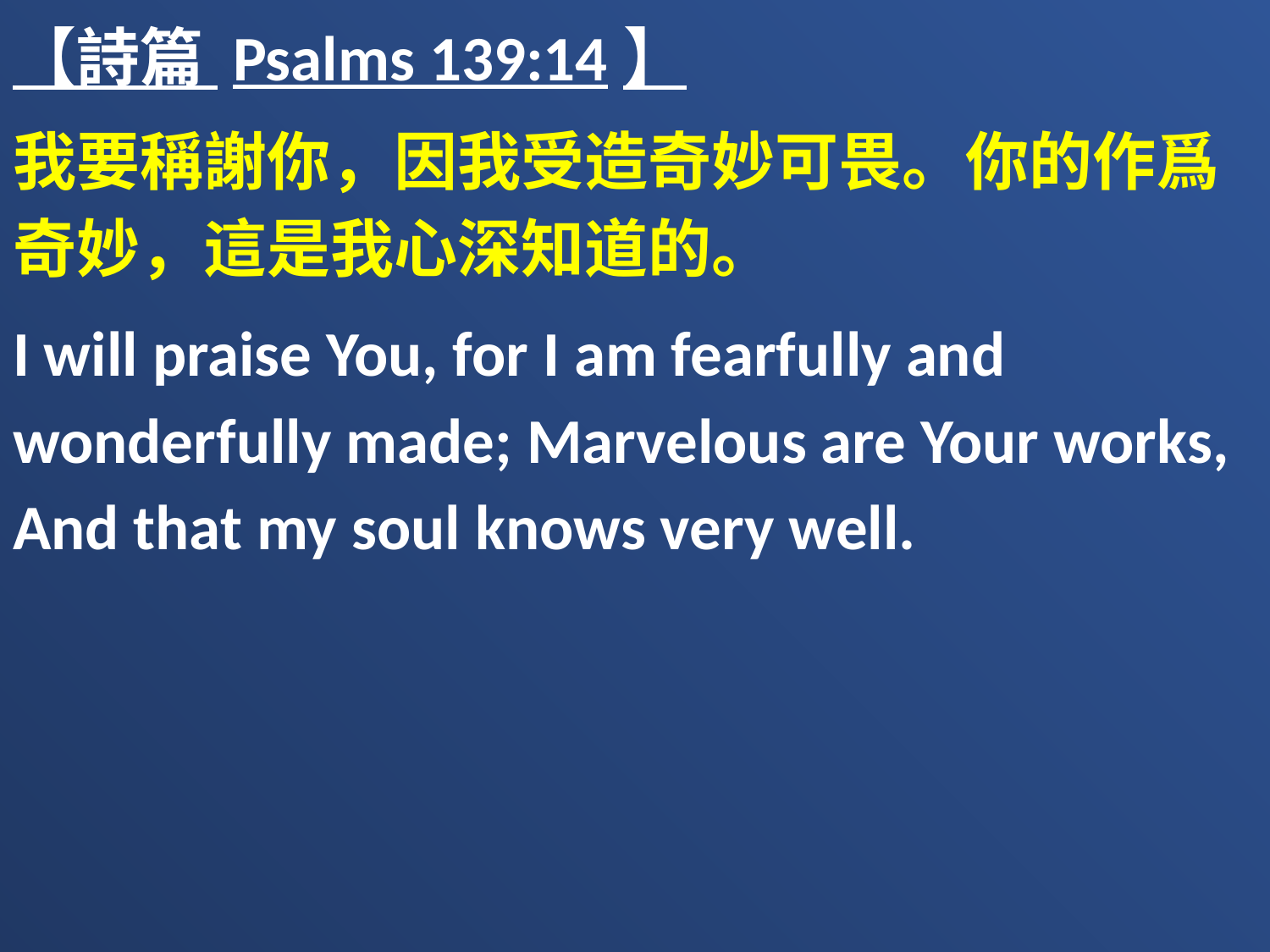

【詩篇 Psalms 139:14】
我要稱謝你，因我受造奇妙可畏。你的作爲奇妙，這是我心深知道的。
I will praise You, for I am fearfully and wonderfully made; Marvelous are Your works, And that my soul knows very well.